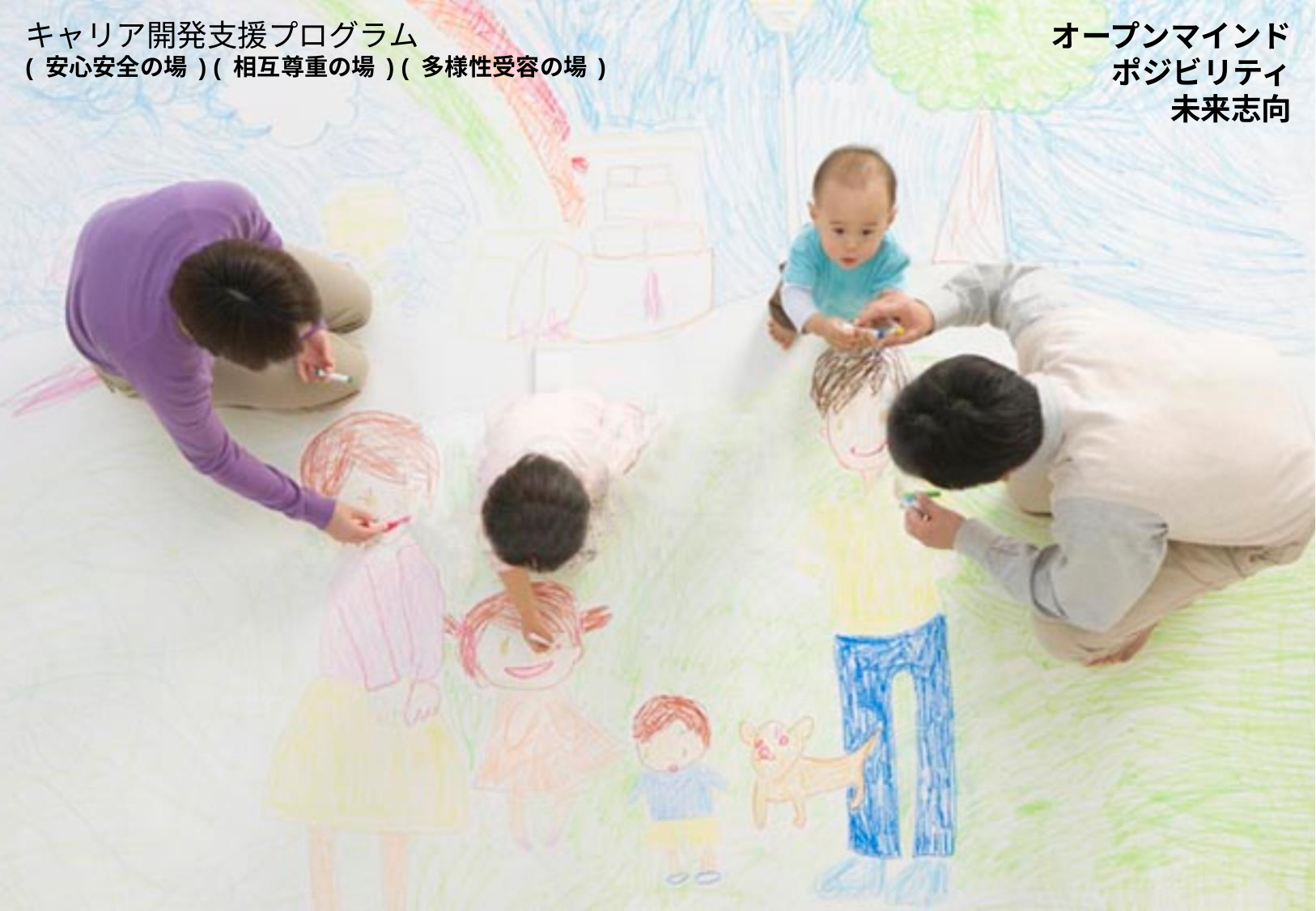

キャリア開発支援プログラム
( 安心安全の場 ) ( 相互尊重の場 ) ( 多様性受容の場 )

オープンマインド
ポジビリティ
未来志向